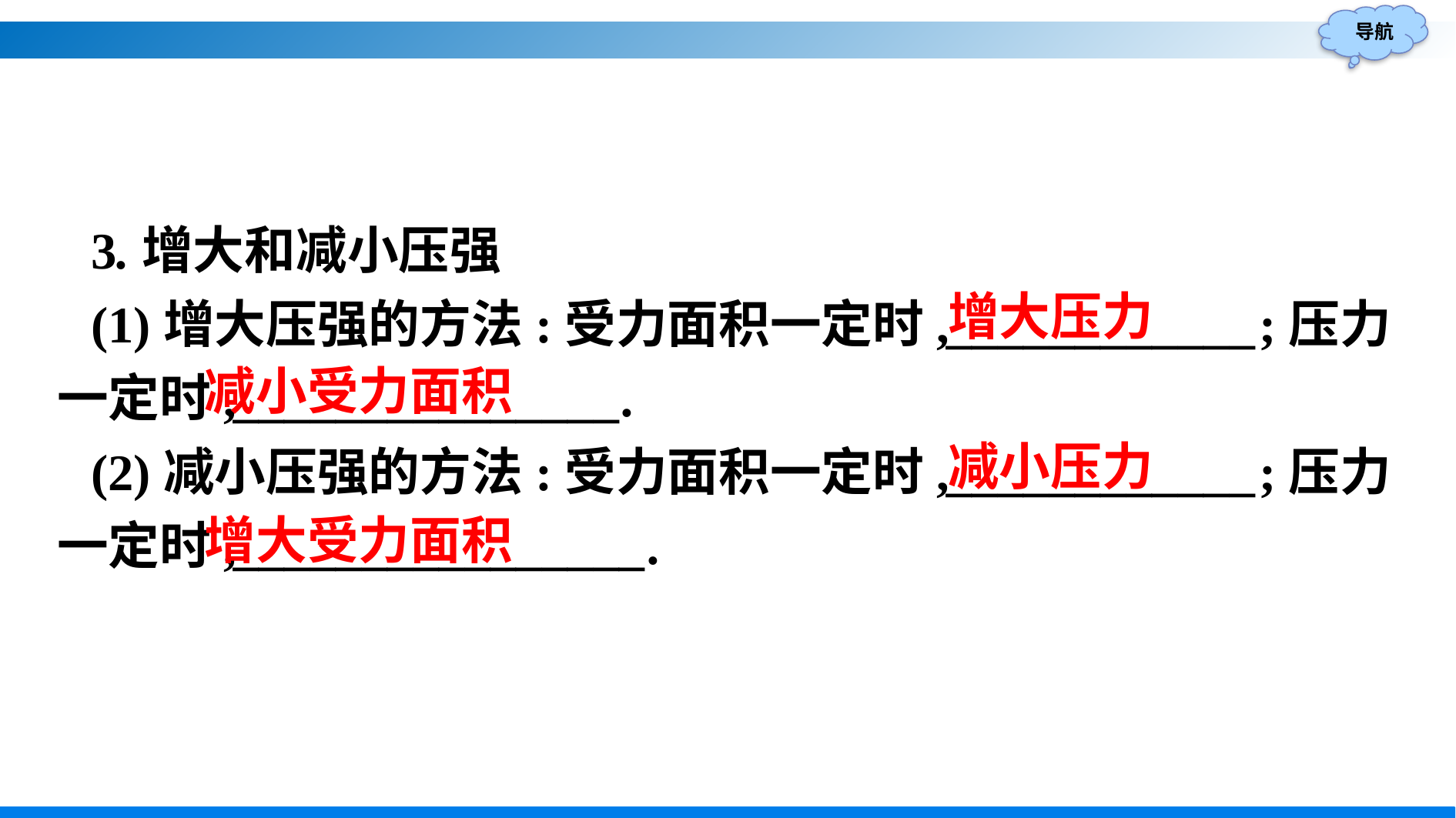

3.增大和减小压强
(1)增大压强的方法:受力面积一定时,____________;压力一定时,_______________.
(2)减小压强的方法:受力面积一定时,____________;压力一定时,________________.
增大压力
减小受力面积
减小压力
增大受力面积